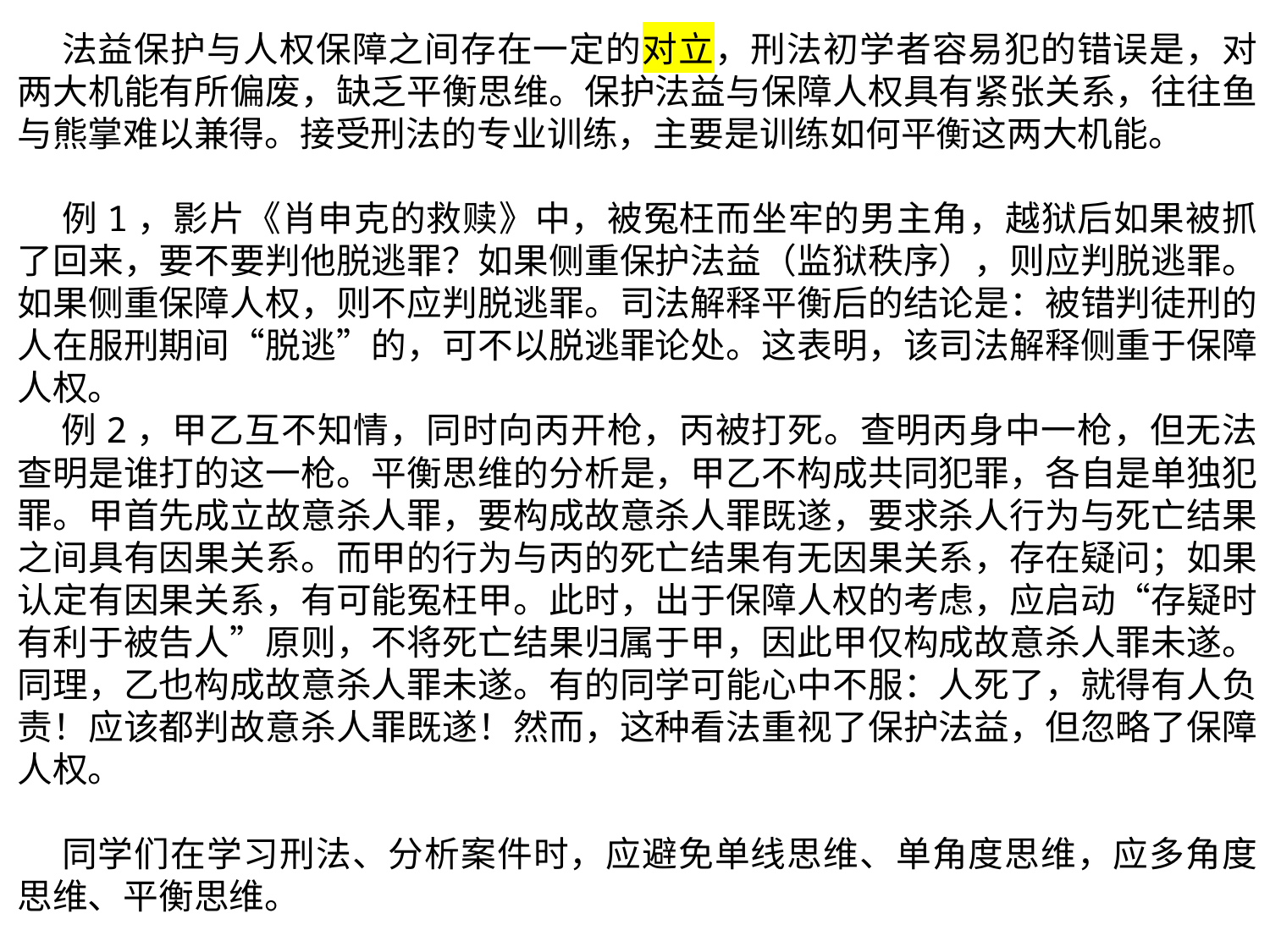

法益保护与人权保障之间存在一定的对立，刑法初学者容易犯的错误是，对两大机能有所偏废，缺乏平衡思维。保护法益与保障人权具有紧张关系，往往鱼与熊掌难以兼得。接受刑法的专业训练，主要是训练如何平衡这两大机能。

    例1，影片《肖申克的救赎》中，被冤枉而坐牢的男主角，越狱后如果被抓了回来，要不要判他脱逃罪？如果侧重保护法益（监狱秩序），则应判脱逃罪。如果侧重保障人权，则不应判脱逃罪。司法解释平衡后的结论是：被错判徒刑的人在服刑期间“脱逃”的，可不以脱逃罪论处。这表明，该司法解释侧重于保障人权。
    例2，甲乙互不知情，同时向丙开枪，丙被打死。查明丙身中一枪，但无法查明是谁打的这一枪。平衡思维的分析是，甲乙不构成共同犯罪，各自是单独犯罪。甲首先成立故意杀人罪，要构成故意杀人罪既遂，要求杀人行为与死亡结果之间具有因果关系。而甲的行为与丙的死亡结果有无因果关系，存在疑问；如果认定有因果关系，有可能冤枉甲。此时，出于保障人权的考虑，应启动“存疑时有利于被告人”原则，不将死亡结果归属于甲，因此甲仅构成故意杀人罪未遂。同理，乙也构成故意杀人罪未遂。有的同学可能心中不服：人死了，就得有人负责！应该都判故意杀人罪既遂！然而，这种看法重视了保护法益，但忽略了保障人权。

    同学们在学习刑法、分析案件时，应避免单线思维、单角度思维，应多角度思维、平衡思维。